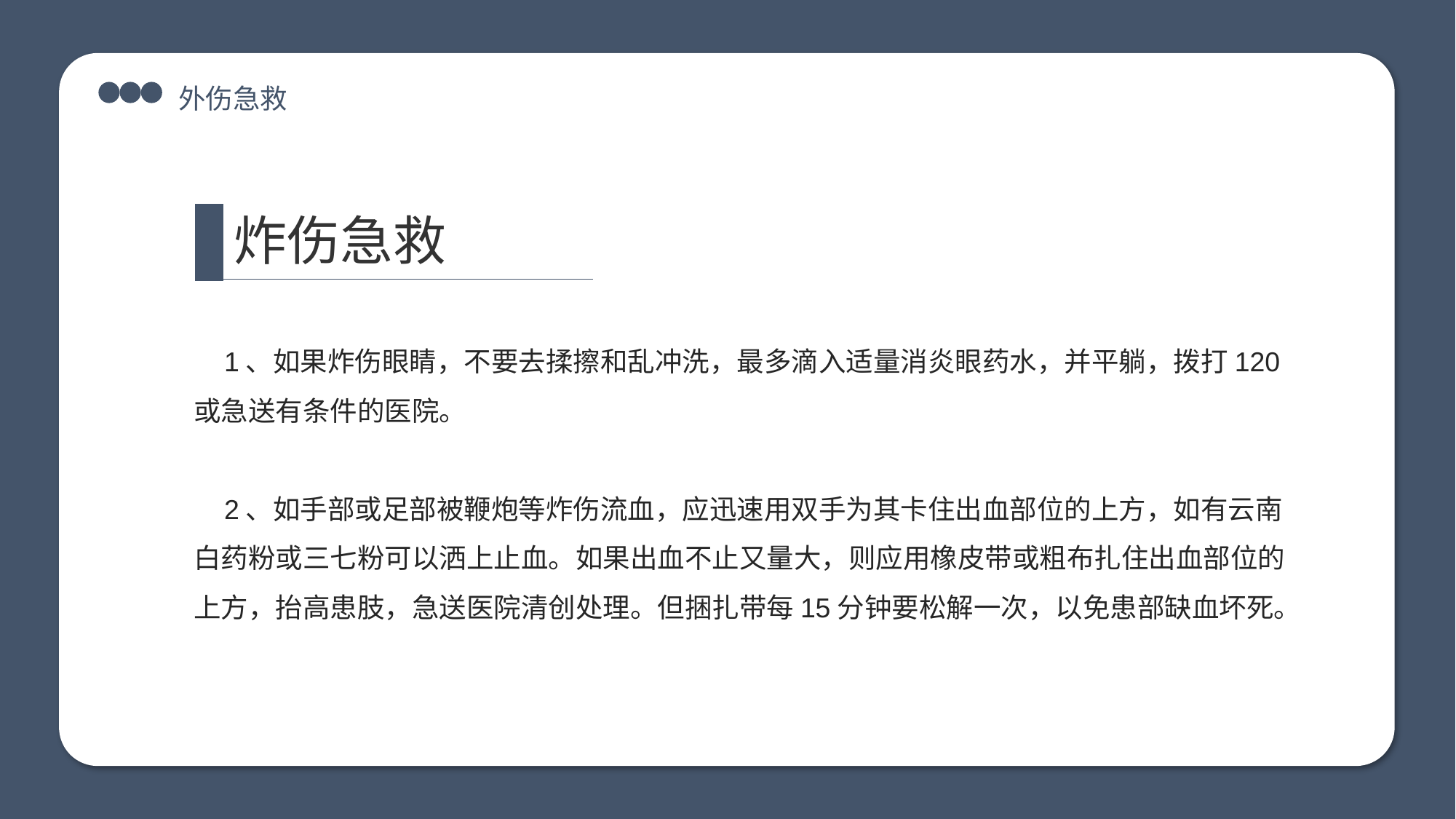

外伤急救
炸伤急救

    1、如果炸伤眼睛，不要去揉擦和乱冲洗，最多滴入适量消炎眼药水，并平躺，拨打120或急送有条件的医院。

    2、如手部或足部被鞭炮等炸伤流血，应迅速用双手为其卡住出血部位的上方，如有云南白药粉或三七粉可以洒上止血。如果出血不止又量大，则应用橡皮带或粗布扎住出血部位的上方，抬高患肢，急送医院清创处理。但捆扎带每15分钟要松解一次，以免患部缺血坏死。